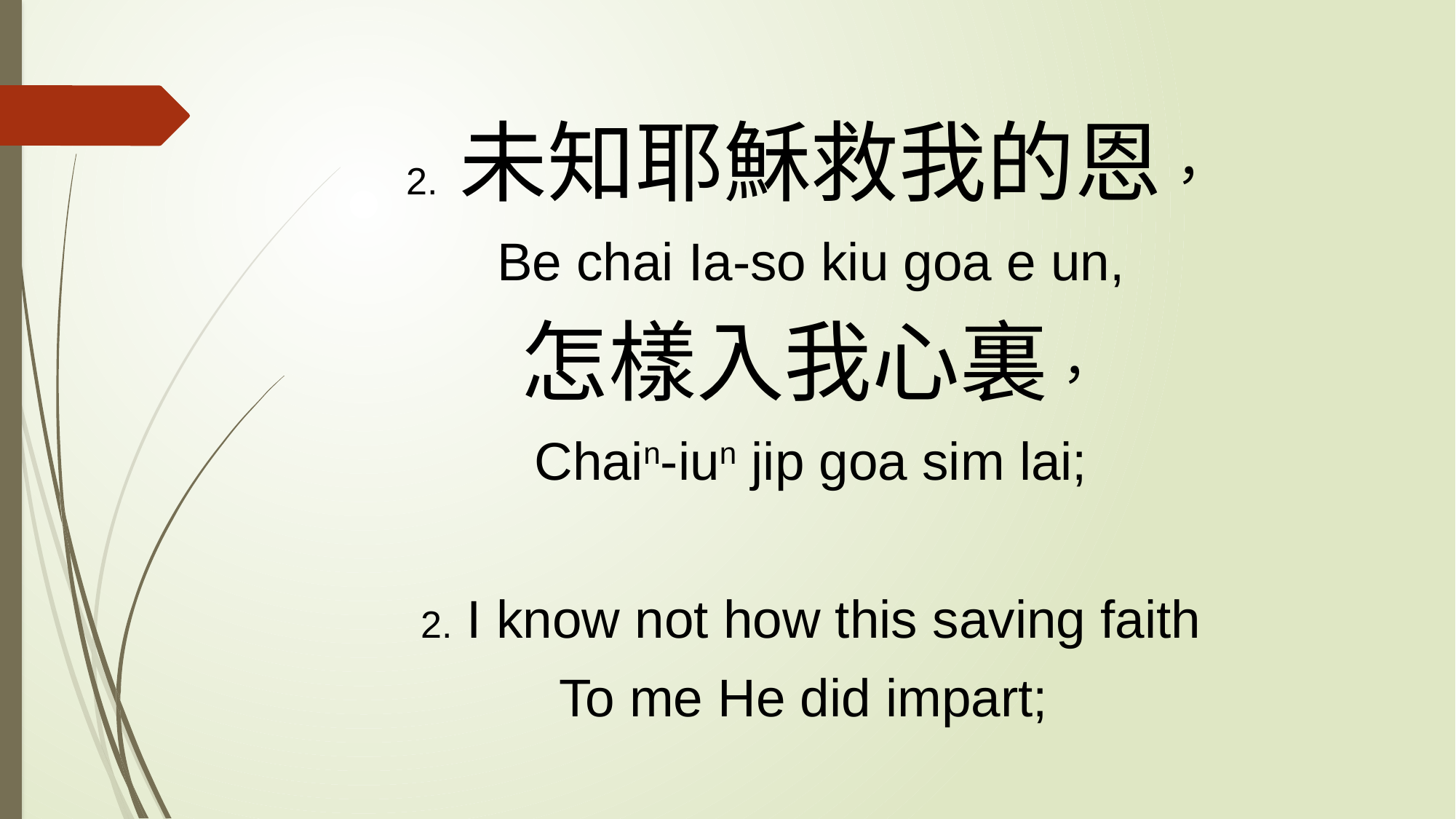

2. 未知耶穌救我的恩，
Be chai Ia-so kiu goa e un,
怎樣入我心裏，
Chain-iun jip goa sim lai;

2. I know not how this saving faith
To me He did impart;